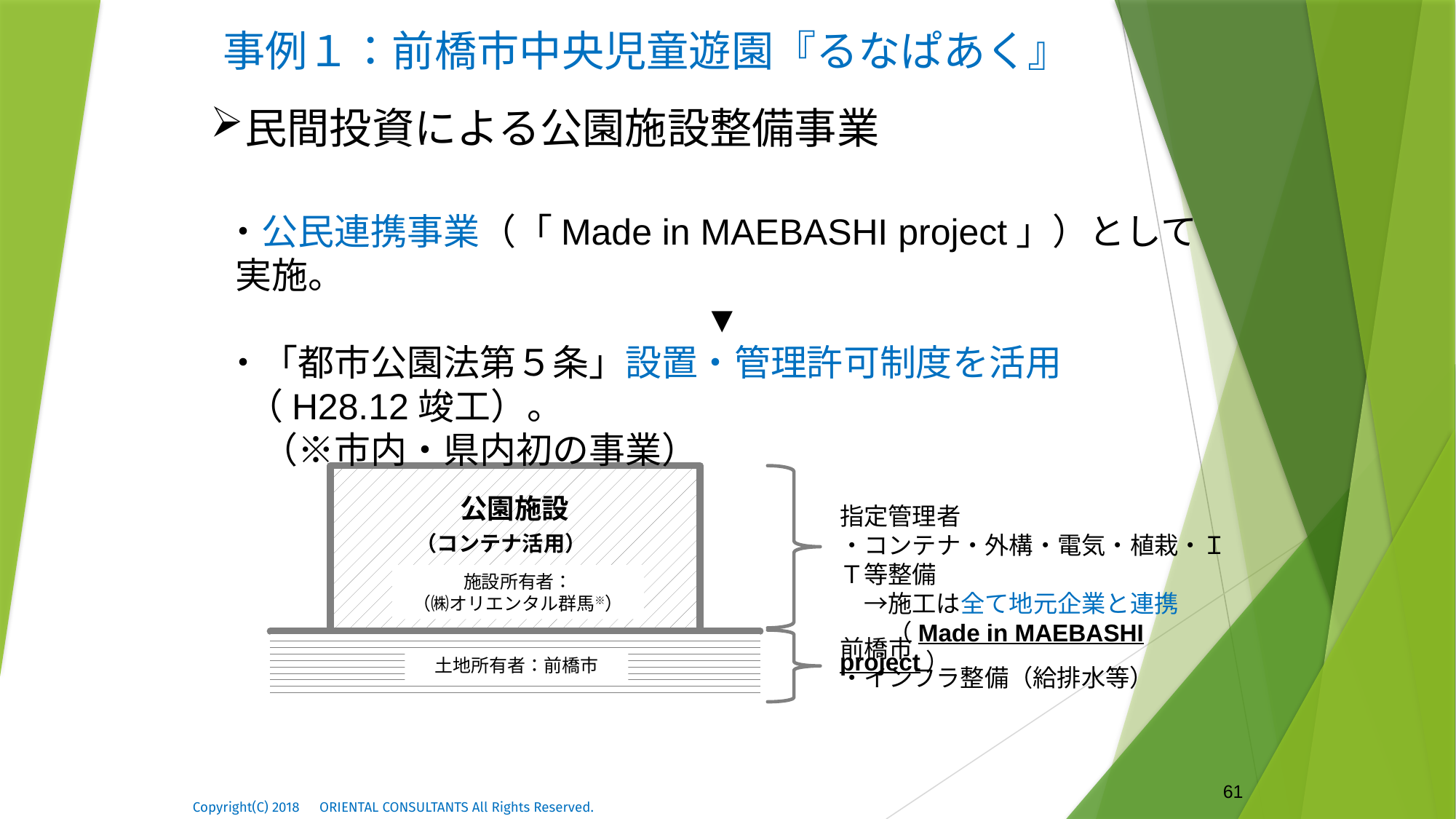

事例１：前橋市中央児童遊園『るなぱあく』
民間投資による公園施設整備事業
・公民連携事業（「Made in MAEBASHI project」）として実施。
▼
・「都市公園法第５条」設置・管理許可制度を活用（H28.12竣工）。
　（※市内・県内初の事業）

公園施設
（コンテナ活用）
指定管理者
・コンテナ・外構・電気・植栽・ＩＴ等整備
　→施工は全て地元企業と連携
　　（Made in MAEBASHI project）

施設所有者：
（㈱オリエンタル群馬※）
前橋市
・インフラ整備（給排水等）

土地所有者：前橋市
61
Copyright(C) 2018　ORIENTAL CONSULTANTS All Rights Reserved.